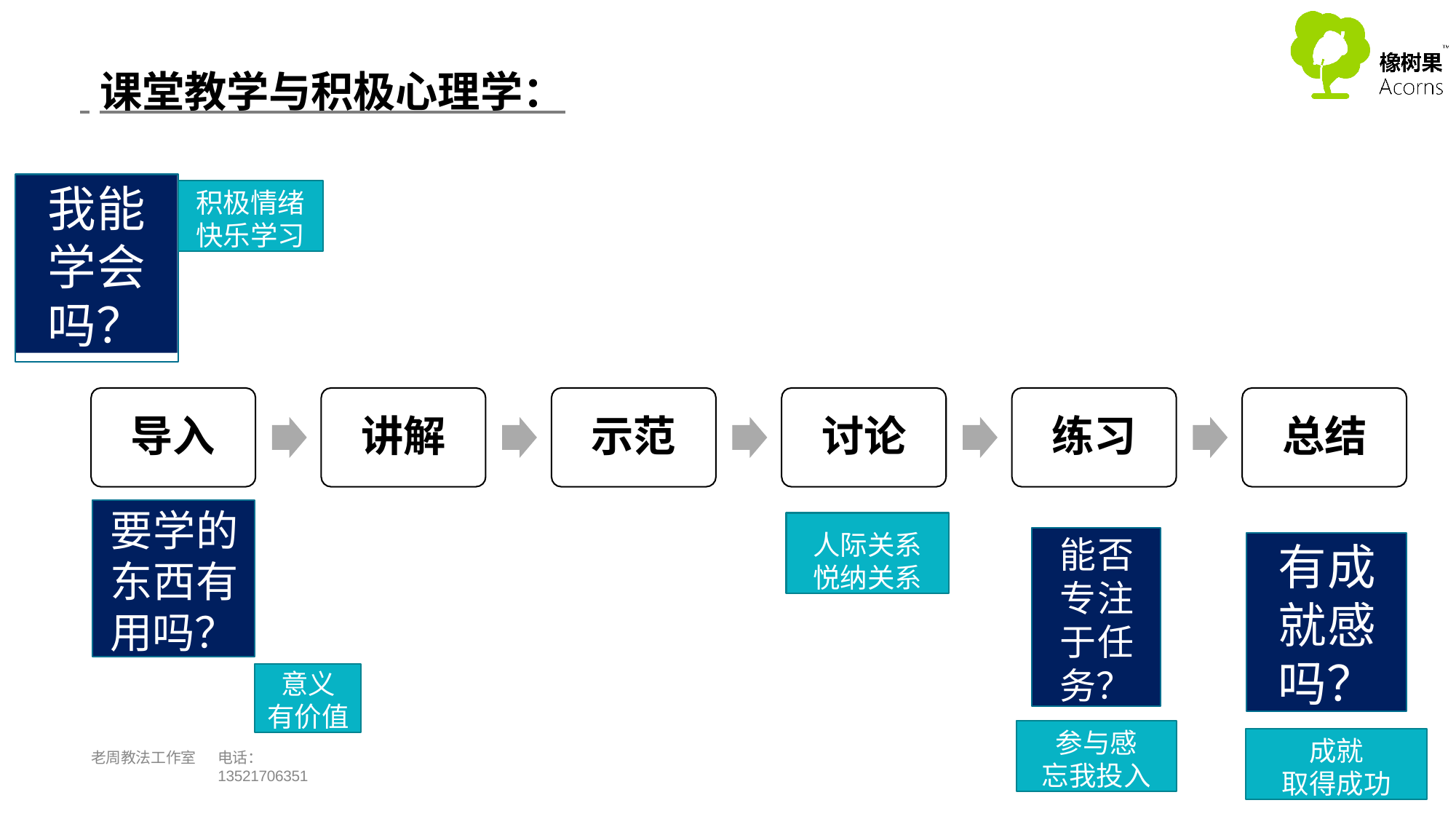

课堂教学与积极心理学：

# 我能 学会 吗？
积极情绪 快乐学习

导入
讲解
示范
讨论
练习
总结

要学的 东西有 用吗？
人际关系
悦纳关系
能否 专注 于任 务？
有成 就感 吗？
意义
有价值
参与感 忘我投入
成就 取得成功
老周教法工作室
电话：13521706351
26